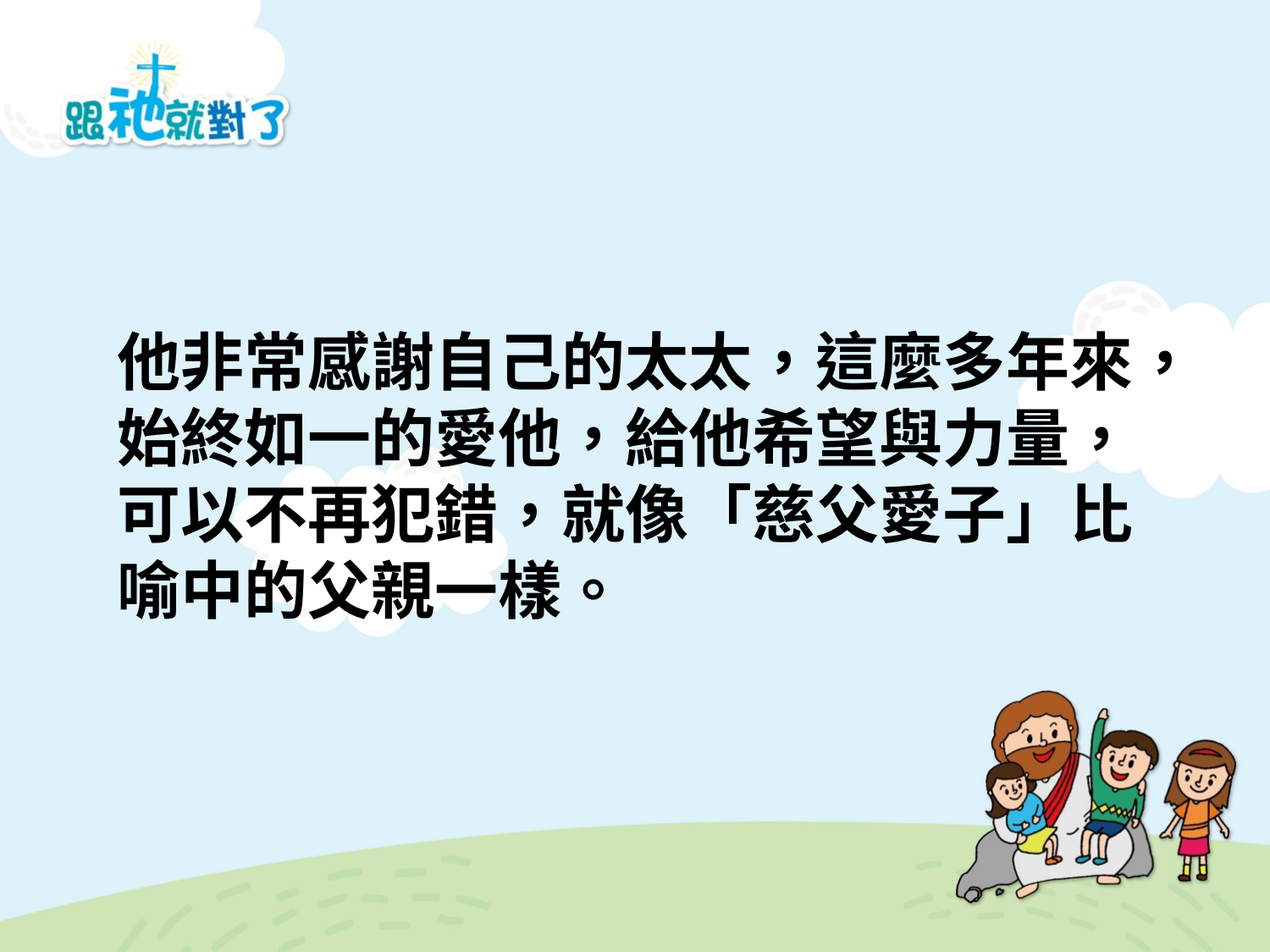

他非常感謝自己的太太，這麼多年來，始終如一的愛他，給他希望與力量，可以不再犯錯，就像「慈父愛子」比喻中的父親一樣。